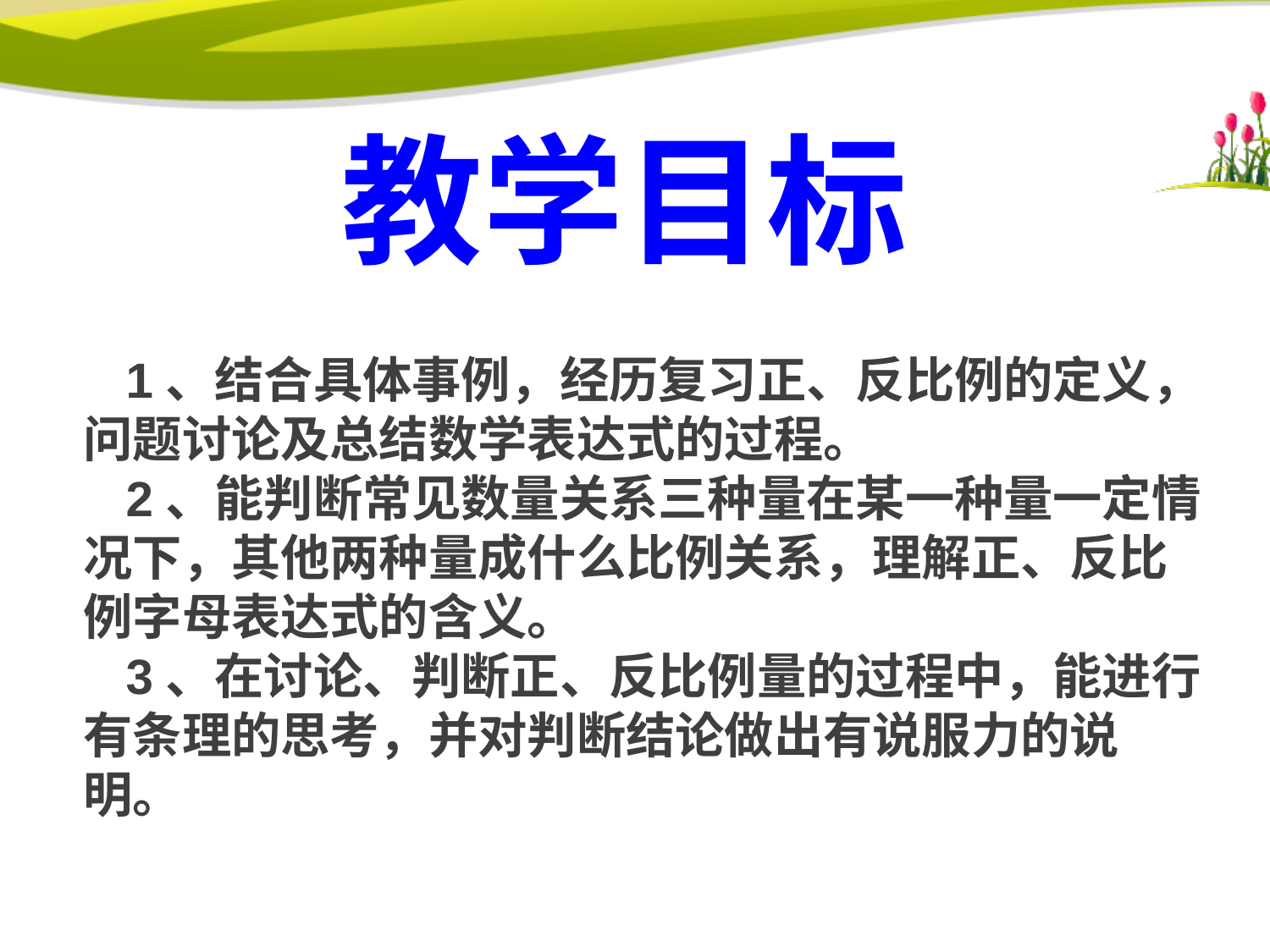

教学目标
1、结合具体事例，经历复习正、反比例的定义，问题讨论及总结数学表达式的过程。
2、能判断常见数量关系三种量在某一种量一定情况下，其他两种量成什么比例关系，理解正、反比例字母表达式的含义。
3、在讨论、判断正、反比例量的过程中，能进行有条理的思考，并对判断结论做出有说服力的说明。